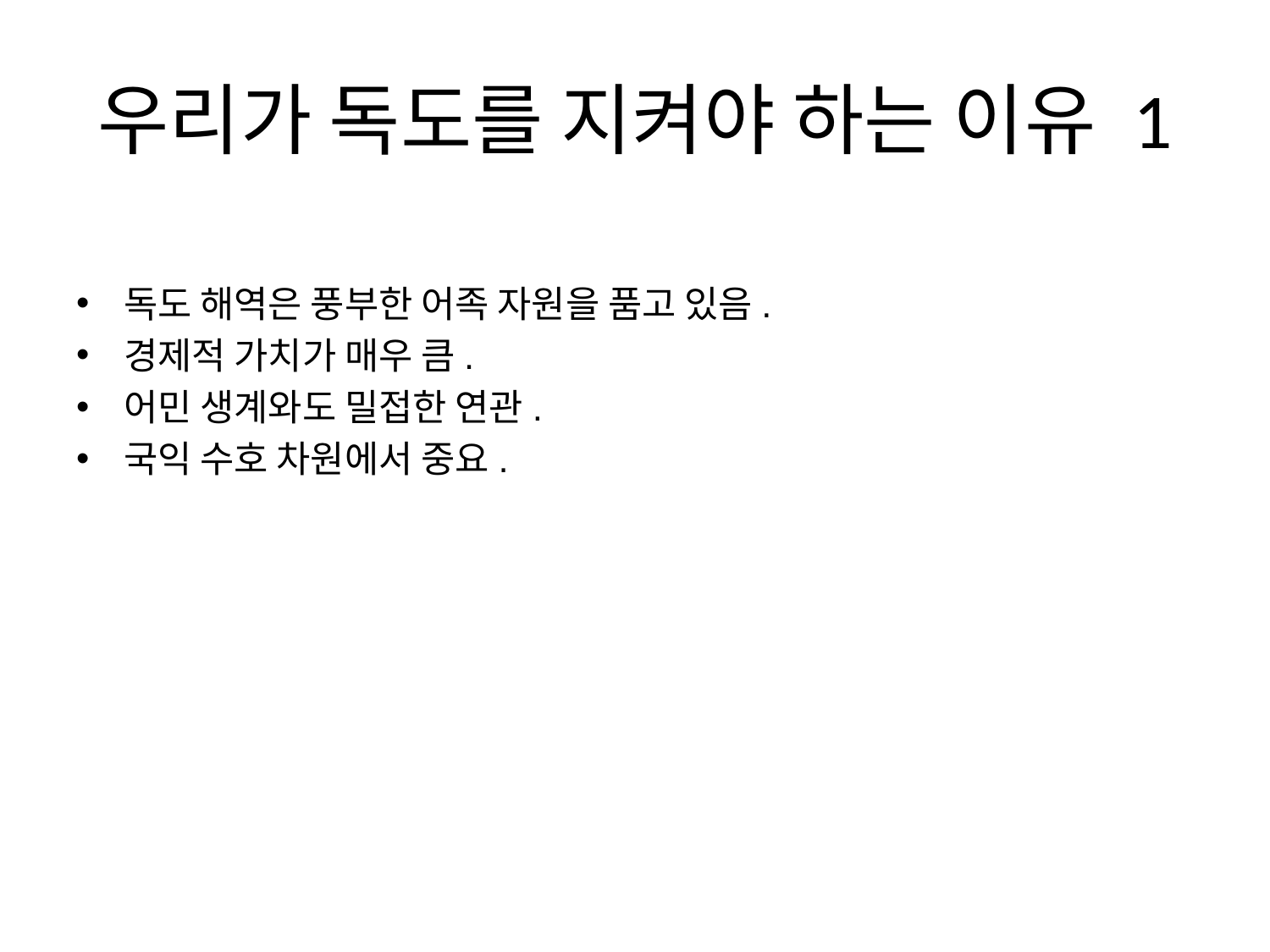

# 우리가 독도를 지켜야 하는 이유 1

독도 해역은 풍부한 어족 자원을 품고 있음.
경제적 가치가 매우 큼.
어민 생계와도 밀접한 연관.
국익 수호 차원에서 중요.